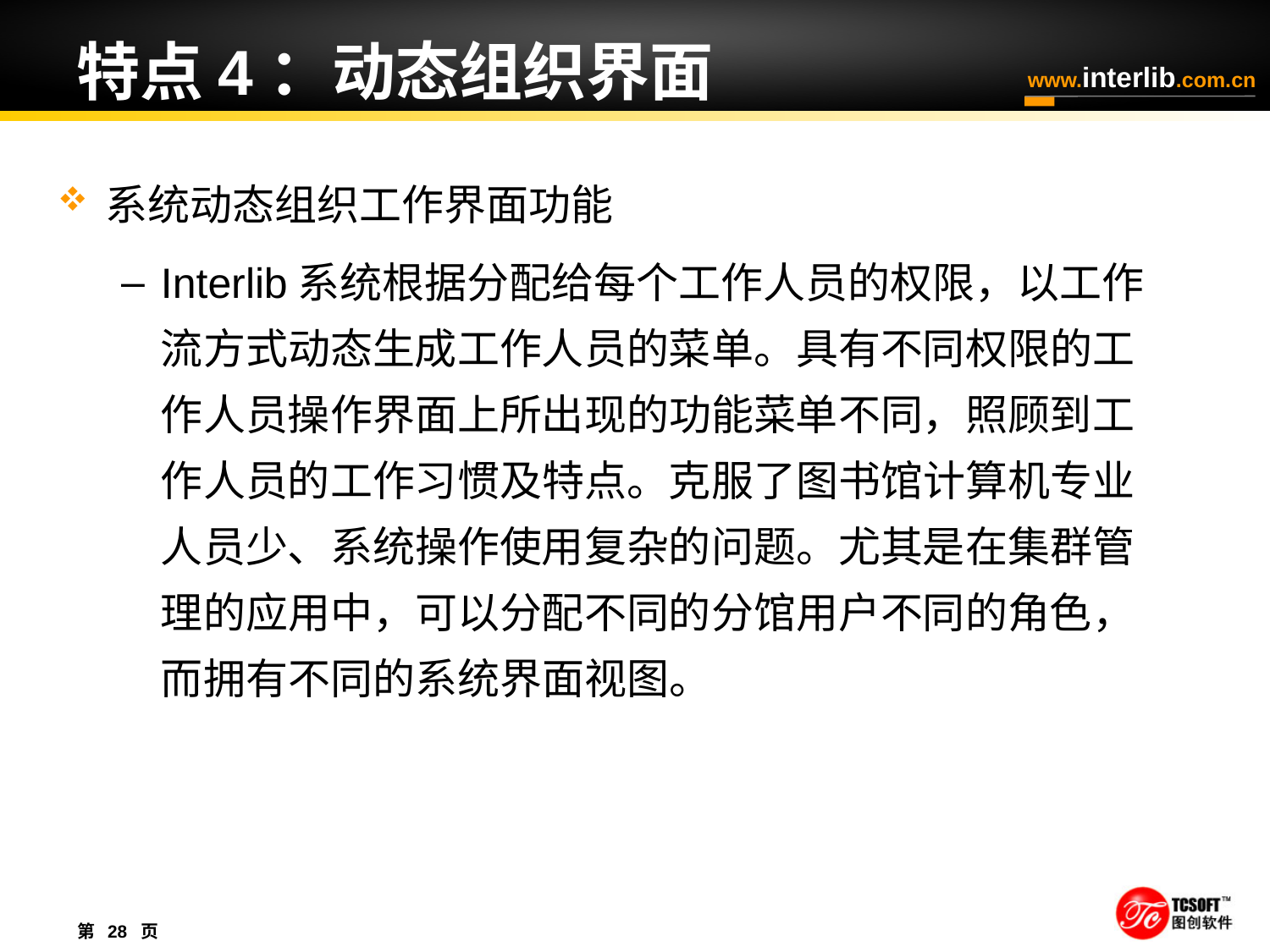

# 特点4：动态组织界面
系统动态组织工作界面功能
Interlib系统根据分配给每个工作人员的权限，以工作流方式动态生成工作人员的菜单。具有不同权限的工作人员操作界面上所出现的功能菜单不同，照顾到工作人员的工作习惯及特点。克服了图书馆计算机专业人员少、系统操作使用复杂的问题。尤其是在集群管理的应用中，可以分配不同的分馆用户不同的角色，而拥有不同的系统界面视图。